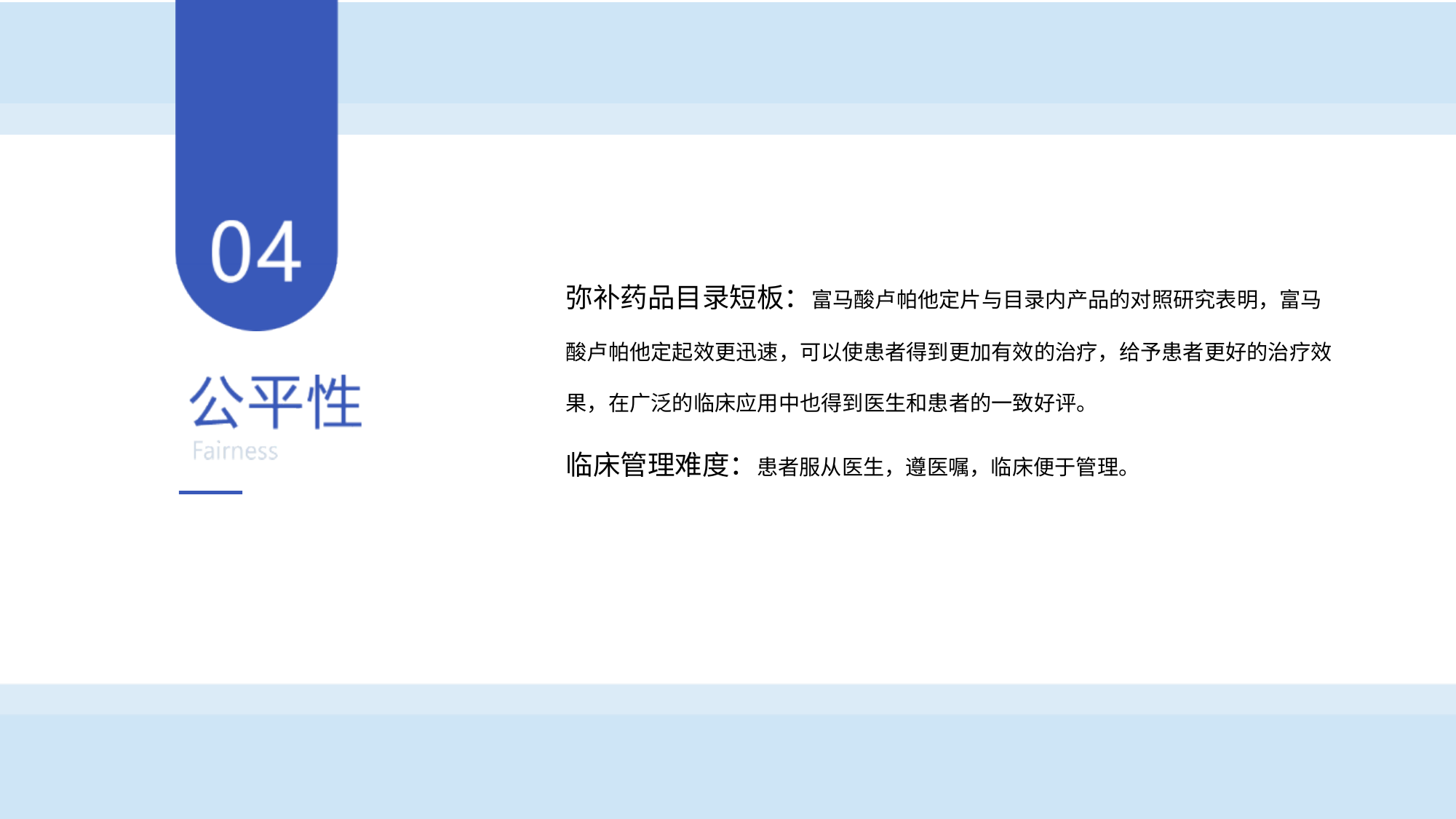

弥补药品目录短板：富马酸卢帕他定片与目录内产品的对照研究表明，富马酸卢帕他定起效更迅速，可以使患者得到更加有效的治疗，给予患者更好的治疗效果，在广泛的临床应用中也得到医生和患者的一致好评。
临床管理难度：患者服从医生，遵医嘱，临床便于管理。